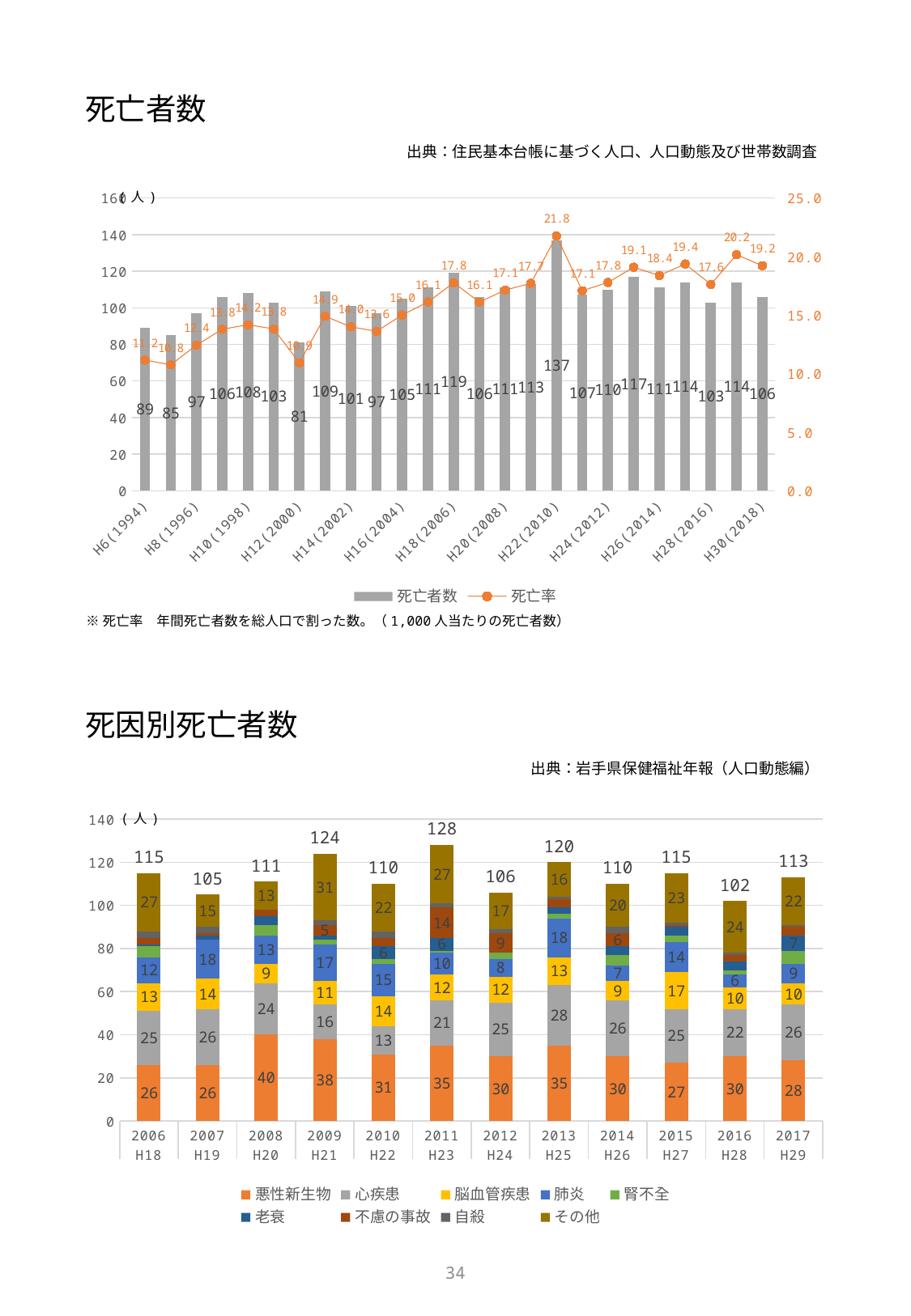

# 死亡者数
出典：住民基本台帳に基づく人口、人口動態及び世帯数調査

### Chart

| Category | 死亡者数 | 死亡率 |
|---|---|---|
| H6(1994) | 89.0 | 11.164074259909684 |
| H7(1995) | 85.0 | 10.76085580453222 |
| H8(1996) | 97.0 | 12.435897435897436 |
| H9(1997) | 106.0 | 13.793103448275861 |
| H10(1998) | 108.0 | 14.180672268907562 |
| H11(1999) | 103.0 | 13.823647832505705 |
| H12(2000) | 81.0 | 10.92969909593847 |
| H13(2001) | 109.0 | 14.90088858509911 |
| H14(2002) | 101.0 | 14.004437049362174 |
| H15(2003) | 97.0 | 13.615946097697924 |
| H16(2004) | 105.0 | 15.012868172719475 |
| H17(2005) | 111.0 | 16.124346310284718 |
| H18(2006) | 119.0 | 17.76915036583545 |
| H19(2007) | 106.0 | 16.11677056408697 |
| H20(2008) | 111.0 | 17.134918184624883 |
| H21(2009) | 113.0 | 17.722710163111667 |
| H22(2010) | 137.0 | 21.766761995551317 |
| H23(2011) | 107.0 | 17.087192590226763 |
| H24(2012) | 110.0 | 17.793594306049823 |
| H25(2013) | 117.0 | 19.095805451281215 |
| H26(2014) | 111.0 | 18.386615868809013 |
| H27(2015) | 114.0 | 19.37128292268479 |
| H28(2016) | 103.0 | 17.630948305374872 |
| H29(2017) | 114.0 | 20.169851380042463 |
| H30(2018) | 106.0 | 19.220308250226655 |
※死亡率　年間死亡者数を総人口で割った数。（1,000人当たりの死亡者数）
死因別死亡者数
出典：岩手県保健福祉年報（人口動態編）

### Chart

| Category | 悪性新生物 | 心疾患 | 脳血管疾患 | 肺炎 | 腎不全 | 老衰 | 不慮の事故 | 自殺 | その他 | 全死因 |
|---|---|---|---|---|---|---|---|---|---|---|
| 2006 | 26.0 | 25.0 | 13.0 | 12.0 | 5.0 | 1.0 | 3.0 | 3.0 | 27.0 | 115.0 |
| 2007 | 26.0 | 26.0 | 14.0 | 18.0 | 0.0 | 2.0 | 1.0 | 3.0 | 15.0 | 105.0 |
| 2008 | 40.0 | 24.0 | 9.0 | 13.0 | 5.0 | 4.0 | 3.0 | 0.0 | 13.0 | 111.0 |
| 2009 | 38.0 | 16.0 | 11.0 | 17.0 | 2.0 | 2.0 | 5.0 | 2.0 | 31.0 | 124.0 |
| 2010 | 31.0 | 13.0 | 14.0 | 15.0 | 2.0 | 6.0 | 4.0 | 3.0 | 22.0 | 110.0 |
| 2011 | 35.0 | 21.0 | 12.0 | 10.0 | 1.0 | 6.0 | 14.0 | 2.0 | 27.0 | 128.0 |
| 2012 | 30.0 | 25.0 | 12.0 | 8.0 | 3.0 | 0.0 | 9.0 | 2.0 | 17.0 | 106.0 |
| 2013 | 35.0 | 28.0 | 13.0 | 18.0 | 2.0 | 3.0 | 4.0 | 1.0 | 16.0 | 120.0 |
| 2014 | 30.0 | 26.0 | 9.0 | 7.0 | 5.0 | 4.0 | 6.0 | 3.0 | 20.0 | 110.0 |
| 2015 | 27.0 | 25.0 | 17.0 | 14.0 | 3.0 | 4.0 | 1.0 | 1.0 | 23.0 | 115.0 |
| 2016 | 30.0 | 22.0 | 10.0 | 6.0 | 2.0 | 4.0 | 3.0 | 1.0 | 24.0 | 102.0 |
| 2017 | 28.0 | 26.0 | 10.0 | 9.0 | 6.0 | 7.0 | 4.0 | 1.0 | 22.0 | 113.0 |
34